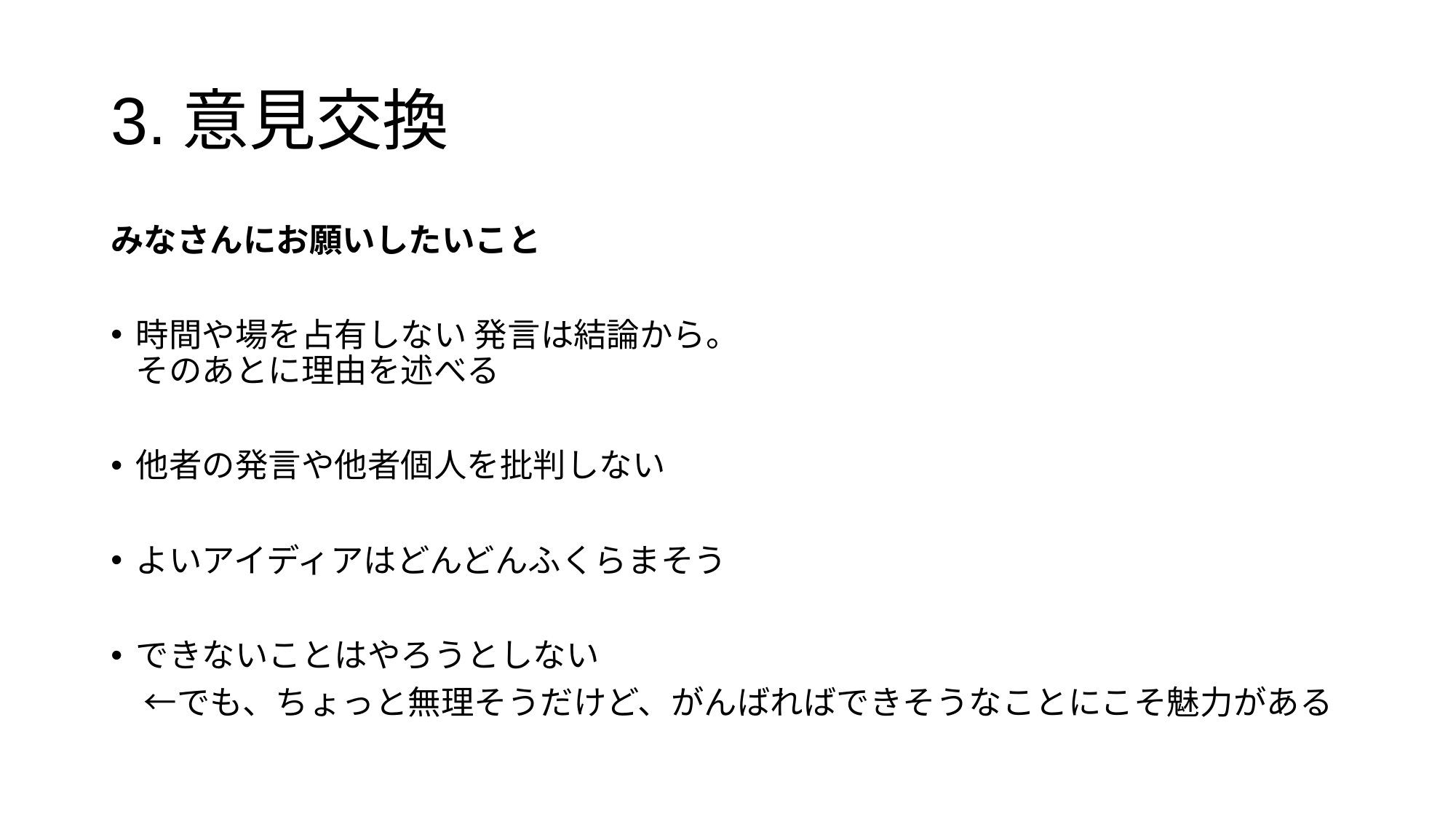

# 3.意見交換
みなさんにお願いしたいこと

時間や場を占有しない 発言は結論から。
そのあとに理由を述べる

他者の発言や他者個人を批判しない

よいアイディアはどんどんふくらまそう

できないことはやろうとしない
　←でも、ちょっと無理そうだけど、がんばればできそうなことにこそ魅力がある